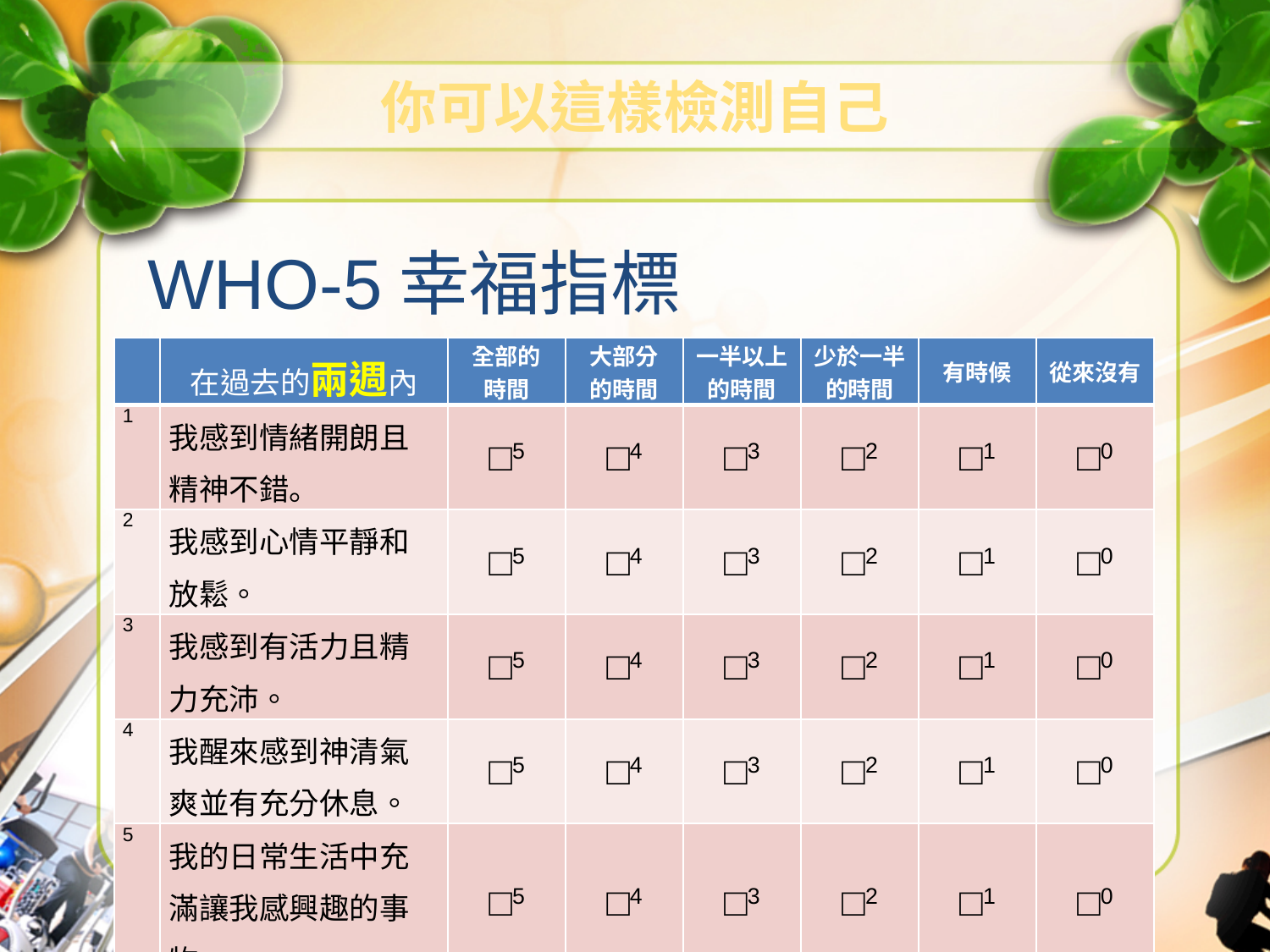

# 你可以這樣檢測自己
WHO-5幸福指標
|  | 在過去的兩週內 | 全部的 時間 | 大部分 的時間 | 一半以上 的時間 | 少於一半 的時間 | 有時候 | 從來沒有 |
| --- | --- | --- | --- | --- | --- | --- | --- |
| 1 | 我感到情緒開朗且精神不錯。 | □5 | □4 | □3 | □2 | □1 | □0 |
| 2 | 我感到心情平靜和放鬆。 | □5 | □4 | □3 | □2 | □1 | □0 |
| 3 | 我感到有活力且精力充沛。 | □5 | □4 | □3 | □2 | □1 | □0 |
| 4 | 我醒來感到神清氣爽並有充分休息。 | □5 | □4 | □3 | □2 | □1 | □0 |
| 5 | 我的日常生活中充滿讓我感興趣的事物。 | □5 | □4 | □3 | □2 | □1 | □0 |